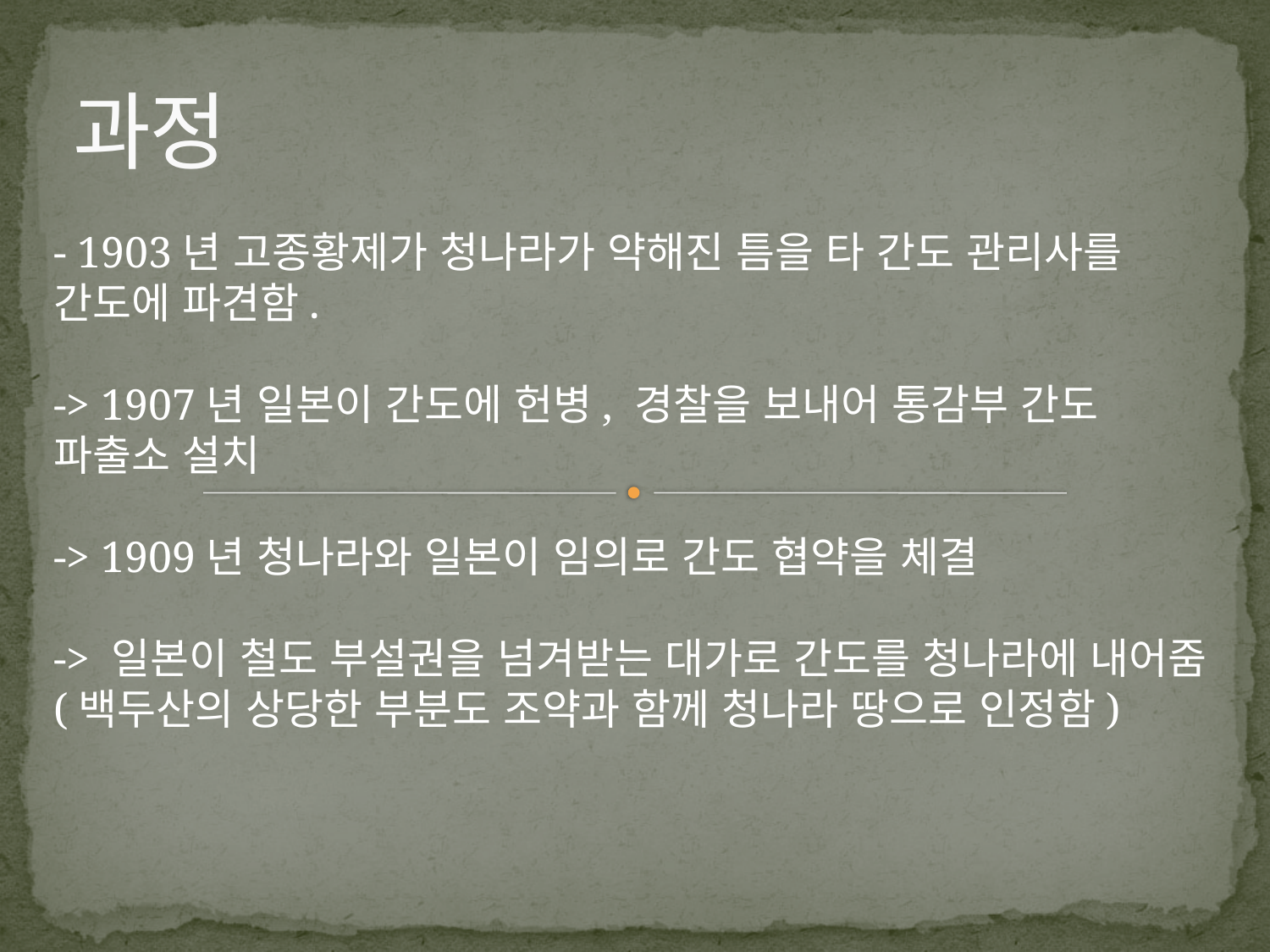

# 과정
- 1903년 고종황제가 청나라가 약해진 틈을 타 간도 관리사를 간도에 파견함.

-> 1907년 일본이 간도에 헌병, 경찰을 보내어 통감부 간도 파출소 설치

-> 1909년 청나라와 일본이 임의로 간도 협약을 체결

-> 일본이 철도 부설권을 넘겨받는 대가로 간도를 청나라에 내어줌 (백두산의 상당한 부분도 조약과 함께 청나라 땅으로 인정함)